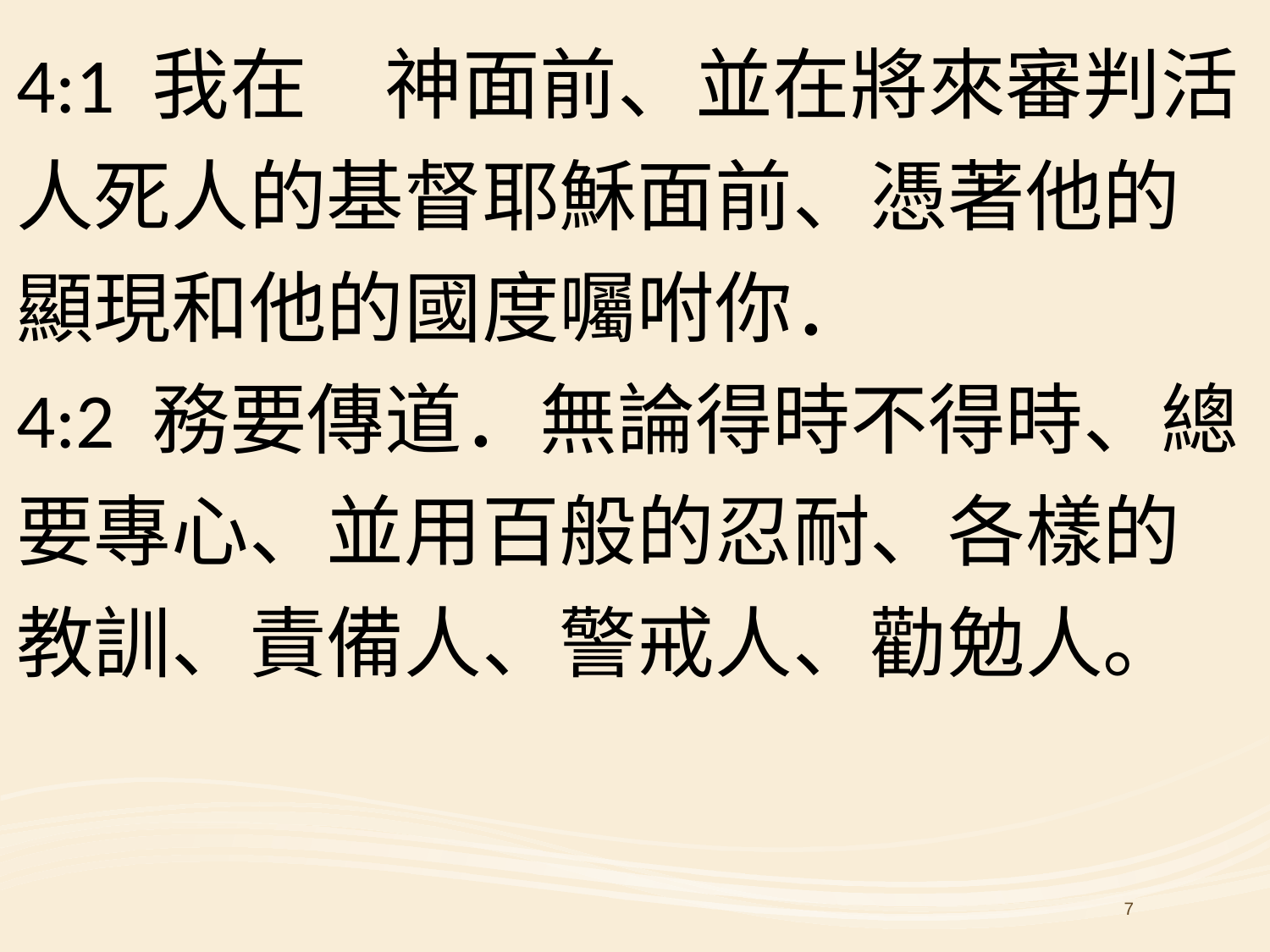

#
4:1 我在　神面前、並在將來審判活人死人的基督耶穌面前、憑著他的顯現和他的國度囑咐你．
4:2 務要傳道．無論得時不得時、總要專心、並用百般的忍耐、各樣的教訓、責備人、警戒人、勸勉人。
7